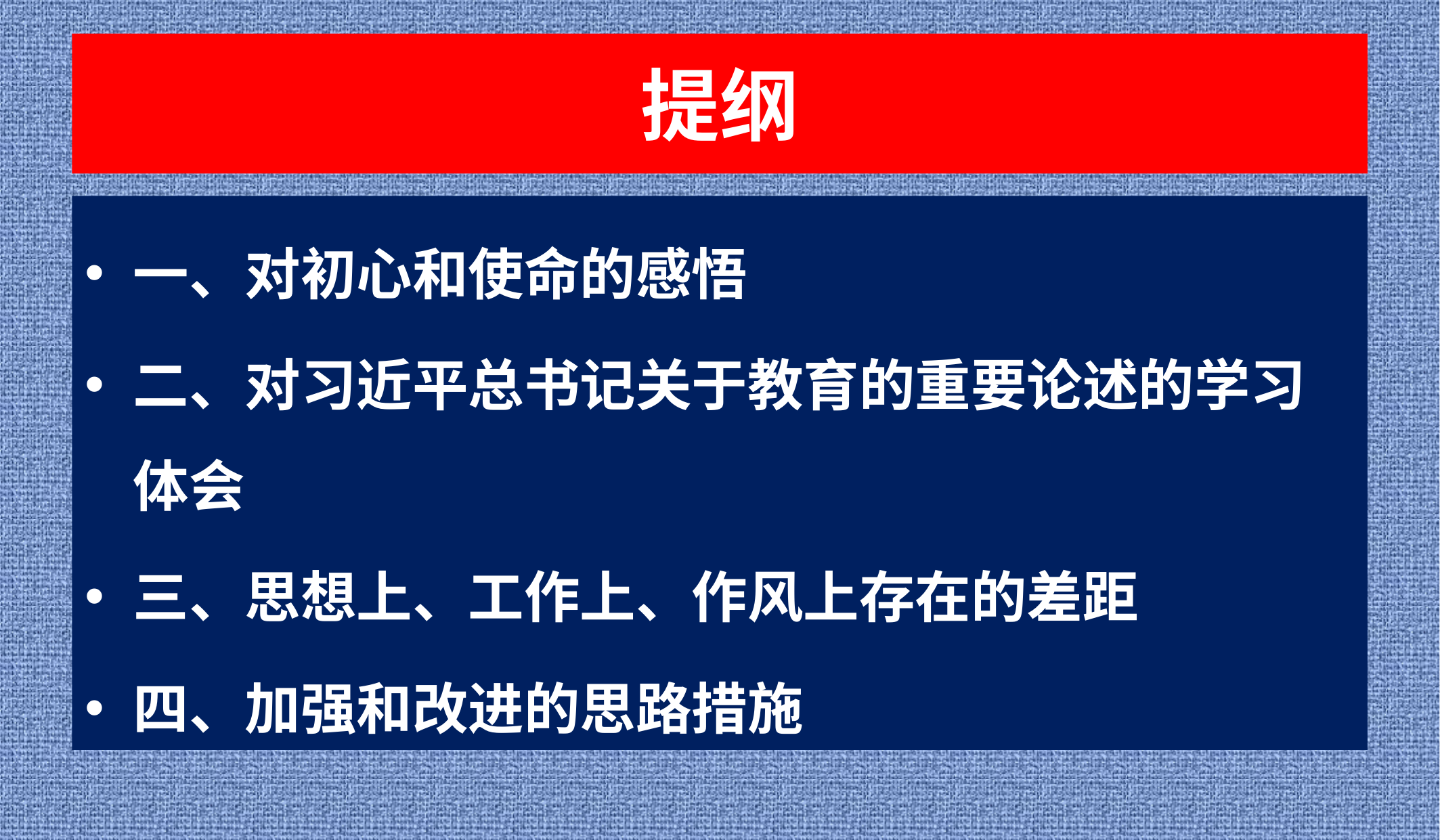

# 提纲
一、对初心和使命的感悟
二、对习近平总书记关于教育的重要论述的学习体会
三、思想上、工作上、作风上存在的差距
四、加强和改进的思路措施